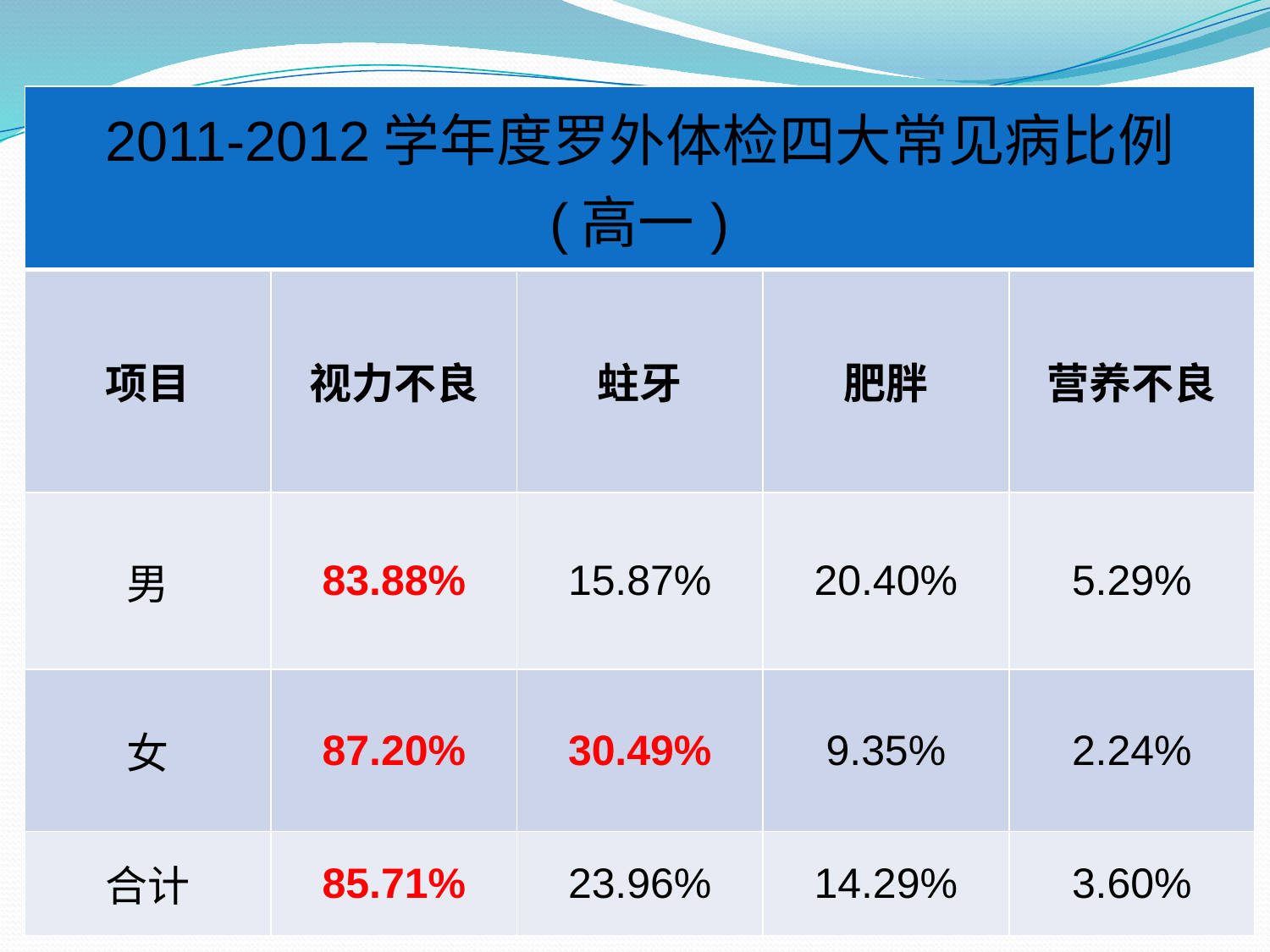

| 2011-2012学年度罗外体检四大常见病比例 (高一) |  |  |  |  |
| --- | --- | --- | --- | --- |
| 项目 | 视力不良 | 蛀牙 | 肥胖 | 营养不良 |
| 男 | 83.88% | 15.87% | 20.40% | 5.29% |
| 女 | 87.20% | 30.49% | 9.35% | 2.24% |
| 合计 | 85.71% | 23.96% | 14.29% | 3.60% |